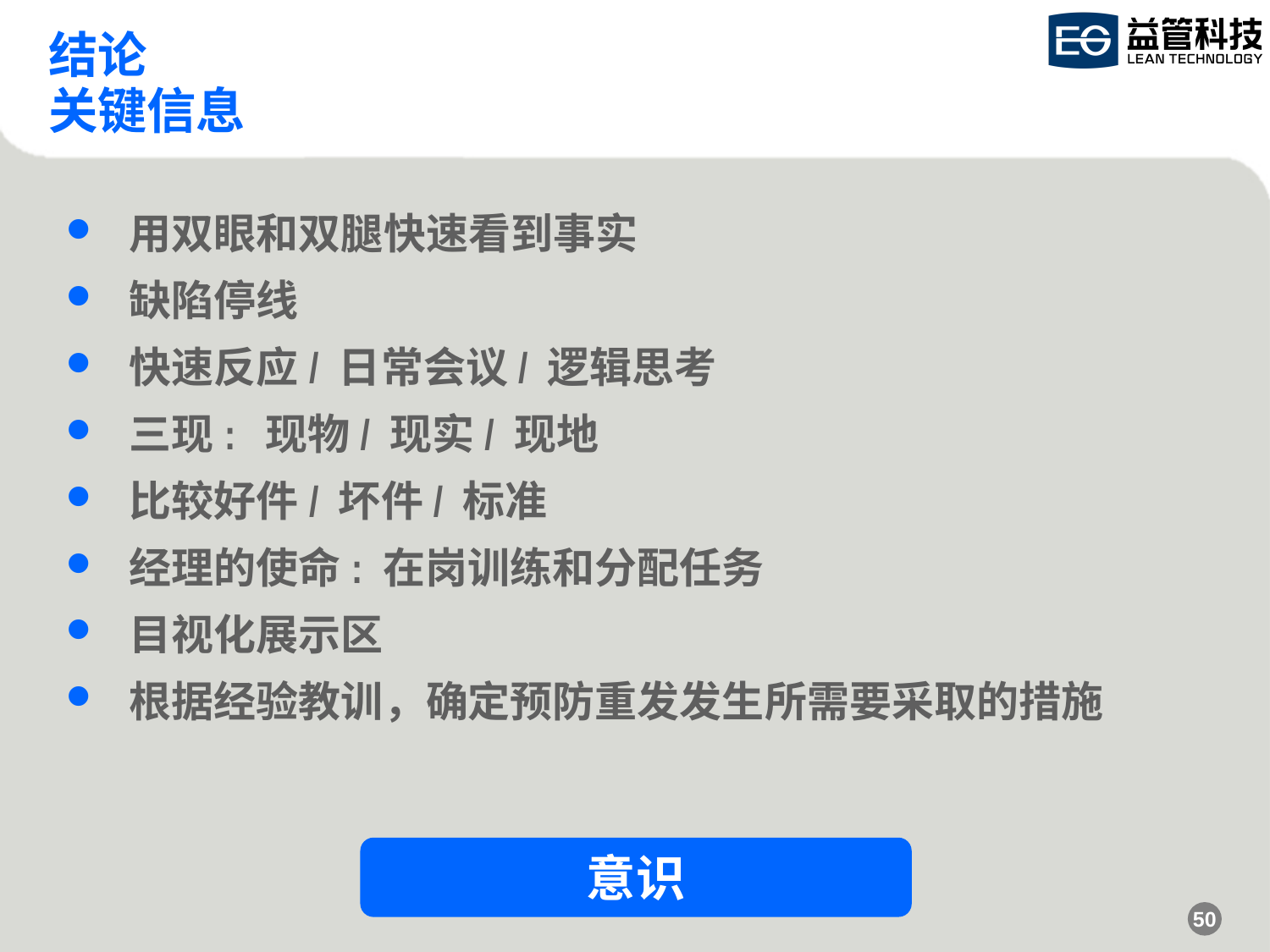

结论
关键信息
用双眼和双腿快速看到事实
缺陷停线
快速反应/ 日常会议/ 逻辑思考
三现:  现物/ 现实/ 现地
比较好件/ 坏件/ 标准
经理的使命: 在岗训练和分配任务
目视化展示区
根据经验教训，确定预防重发发生所需要采取的措施
意识